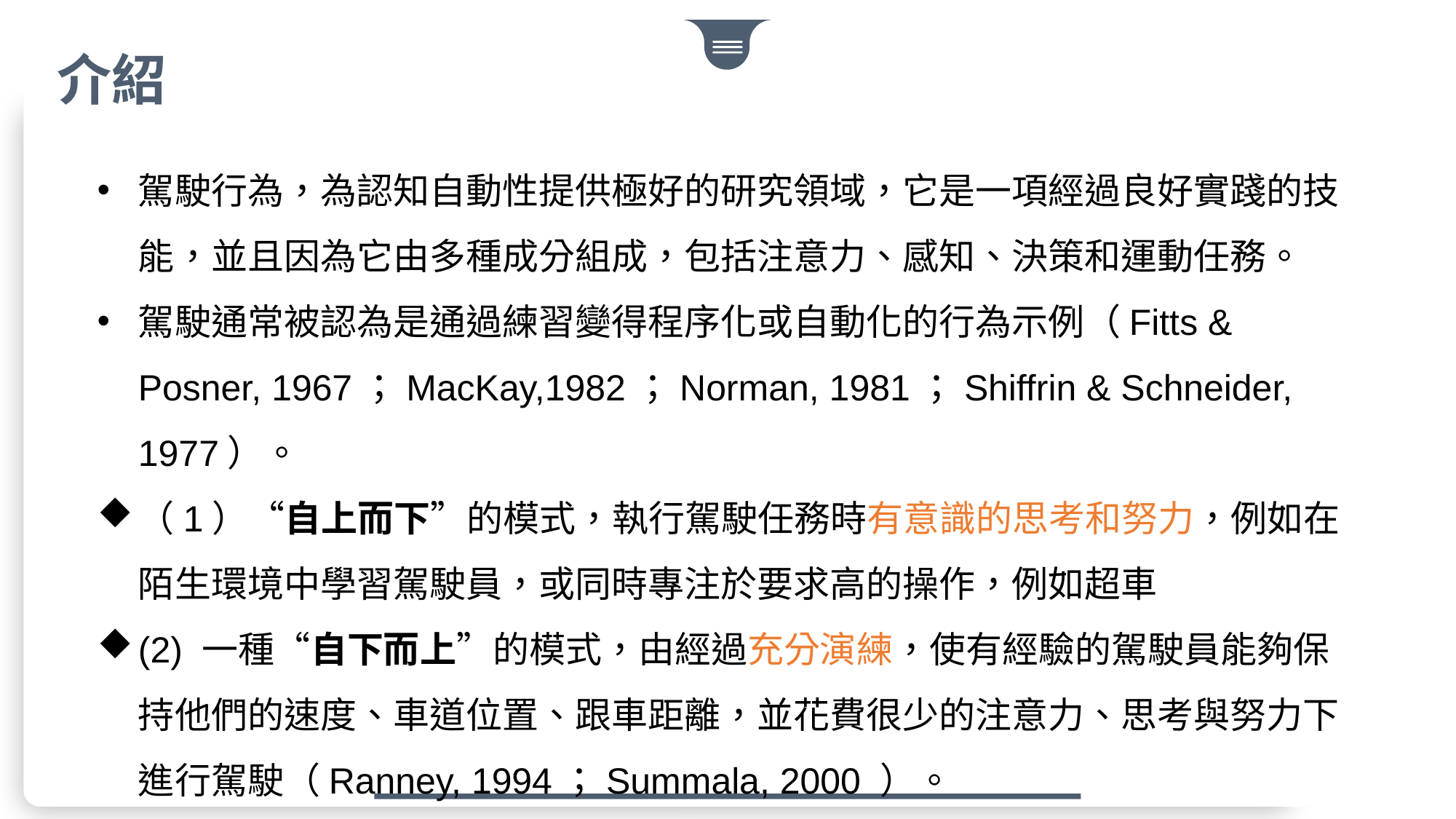

介紹

駕駛行為，為認知自動性提供極好的研究領域，它是一項經過良好實踐的技能，並且因為它由多種成分組成，包括注意力、感知、決策和運動任務。
駕駛通常被認為是通過練習變得程序化或自動化的行為示例（Fitts & Posner, 1967；MacKay,1982；Norman, 1981；Shiffrin & Schneider, 1977）。
（1）“自上而下”的模式，執行駕駛任務時有意識的思考和努力，例如在陌生環境中學習駕駛員，或同時專注於要求高的操作，例如超車
(2) 一種“自下而上”的模式，由經過充分演練，使有經驗的駕駛員能夠保持他們的速度、車道位置、跟車距離，並花費很少的注意力、思考與努力下進行駕駛（Ranney, 1994；Summala, 2000 ）。
A
B